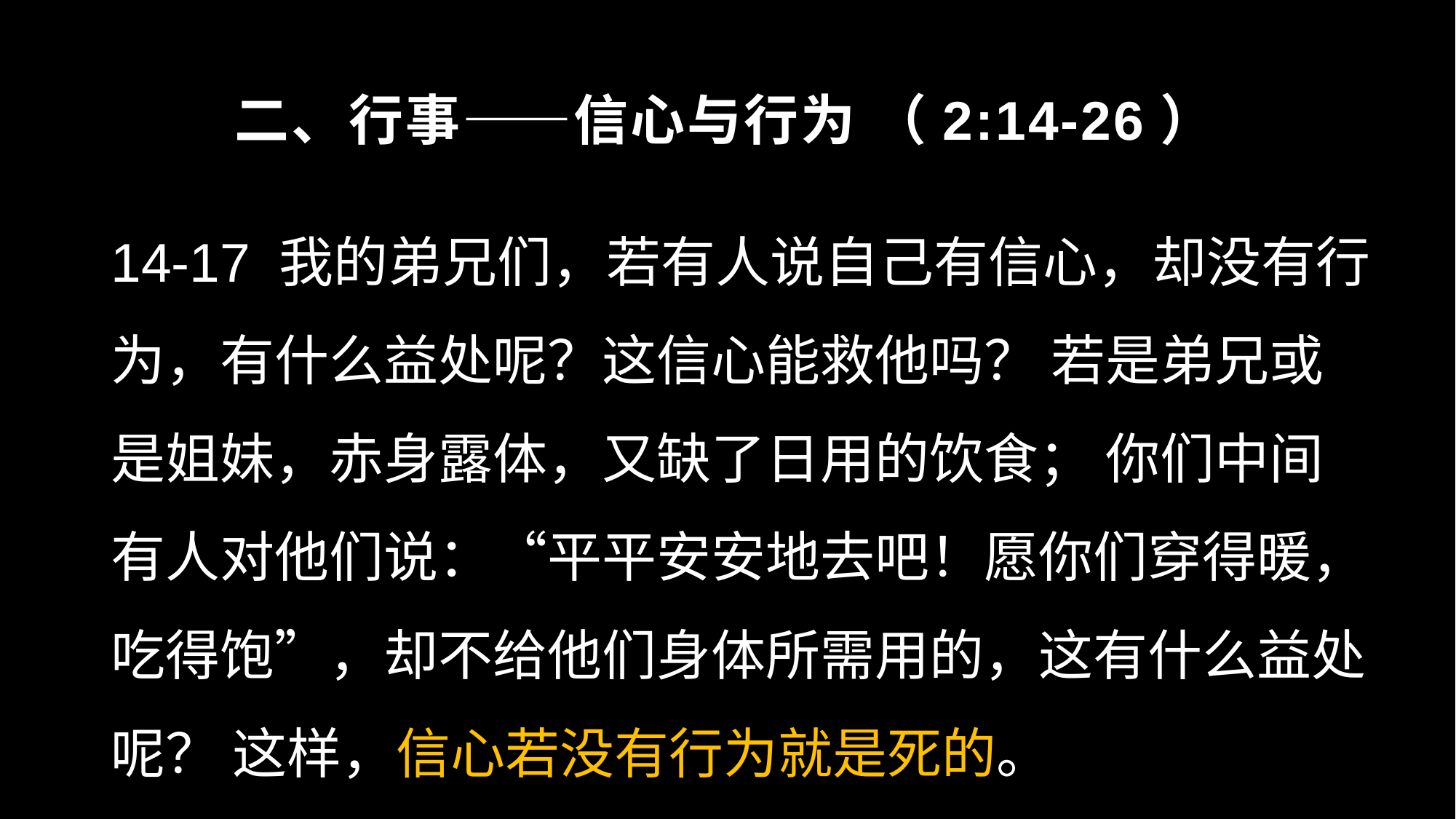

# 二、行事——信心与行为 （2:14-26）
14-17 我的弟兄们，若有人说自己有信心，却没有行为，有什么益处呢？这信心能救他吗？ 若是弟兄或是姐妹，赤身露体，又缺了日用的饮食； 你们中间有人对他们说：“平平安安地去吧！愿你们穿得暖，吃得饱”，却不给他们身体所需用的，这有什么益处呢？ 这样，信心若没有行为就是死的。